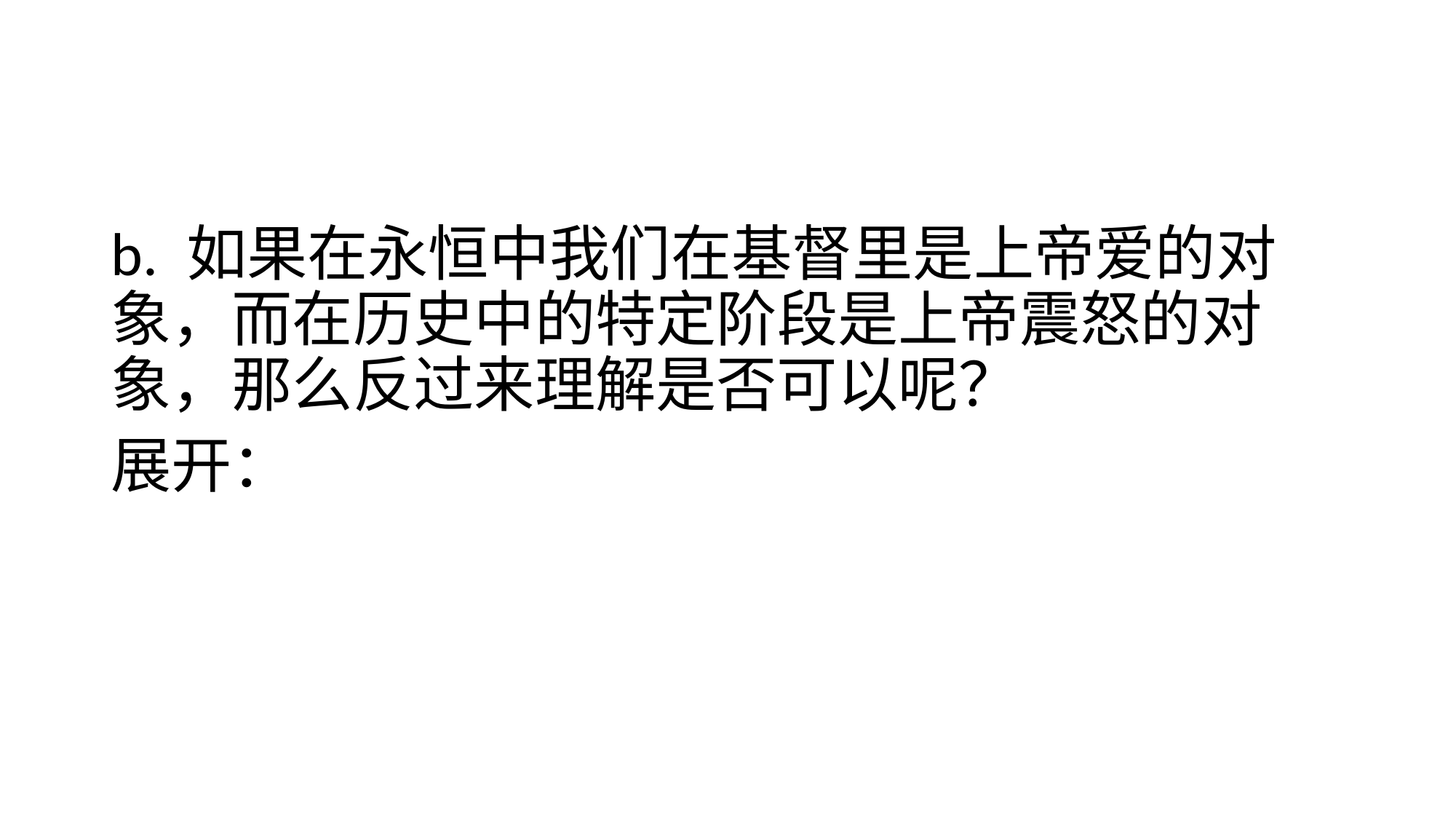

#
b. 如果在永恒中我们在基督里是上帝爱的对象，而在历史中的特定阶段是上帝震怒的对象，那么反过来理解是否可以呢？
展开：